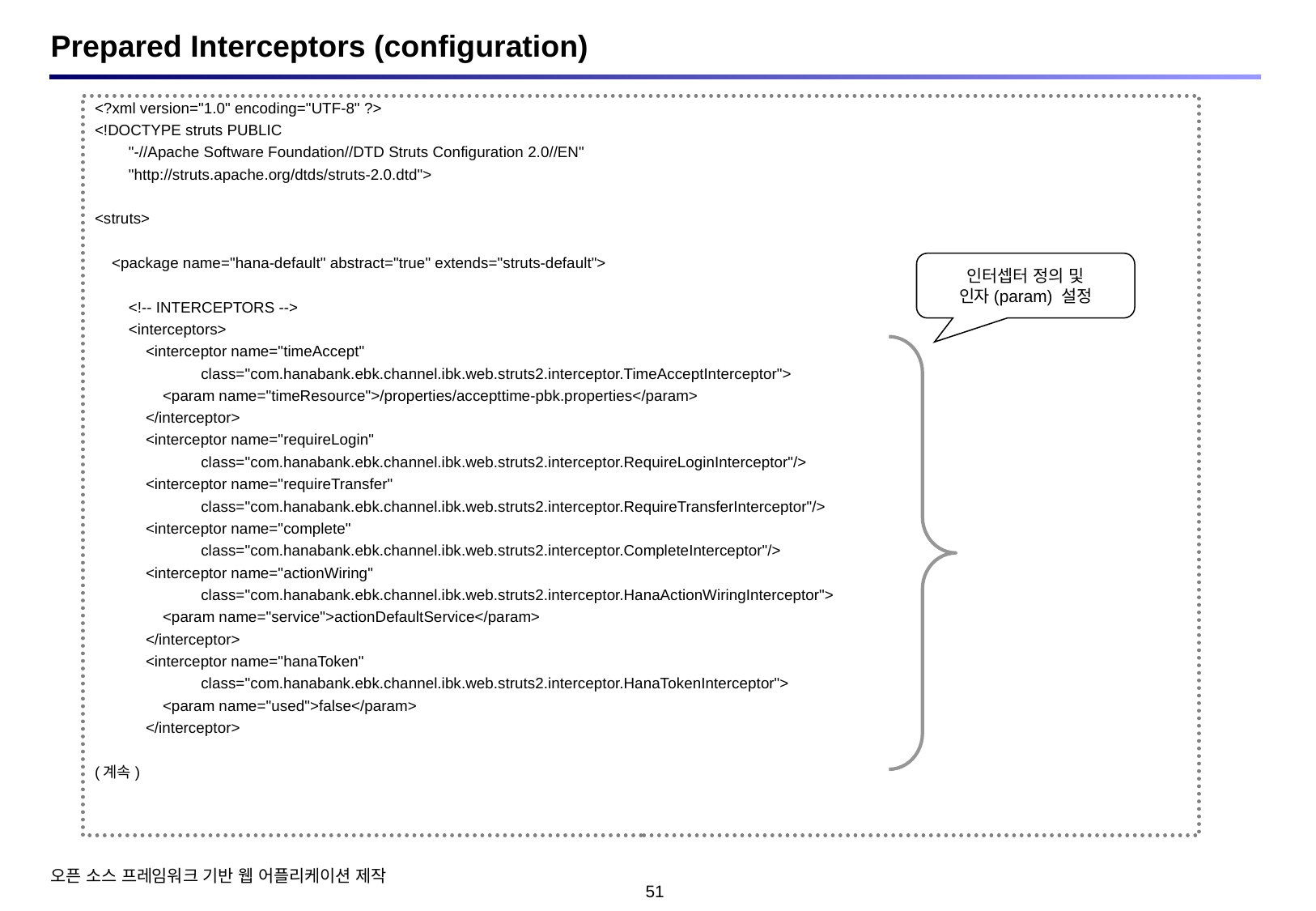

# Prepared Interceptors (configuration)
<?xml version="1.0" encoding="UTF-8" ?>
<!DOCTYPE struts PUBLIC
        "-//Apache Software Foundation//DTD Struts Configuration 2.0//EN"
        "http://struts.apache.org/dtds/struts-2.0.dtd">

<struts>

    <package name="hana-default" abstract="true" extends="struts-default">

        <!-- INTERCEPTORS -->
        <interceptors>
            <interceptor name="timeAccept"
                         class="com.hanabank.ebk.channel.ibk.web.struts2.interceptor.TimeAcceptInterceptor">
                <param name="timeResource">/properties/accepttime-pbk.properties</param>
            </interceptor>
            <interceptor name="requireLogin"
                         class="com.hanabank.ebk.channel.ibk.web.struts2.interceptor.RequireLoginInterceptor"/>
            <interceptor name="requireTransfer"
                         class="com.hanabank.ebk.channel.ibk.web.struts2.interceptor.RequireTransferInterceptor"/>
            <interceptor name="complete"
                         class="com.hanabank.ebk.channel.ibk.web.struts2.interceptor.CompleteInterceptor"/>
            <interceptor name="actionWiring"
                         class="com.hanabank.ebk.channel.ibk.web.struts2.interceptor.HanaActionWiringInterceptor">
                <param name="service">actionDefaultService</param>
            </interceptor>
            <interceptor name="hanaToken"
                         class="com.hanabank.ebk.channel.ibk.web.struts2.interceptor.HanaTokenInterceptor">
                <param name="used">false</param>
            </interceptor>

(계속)

인터셉터 정의 및
인자(param) 설정